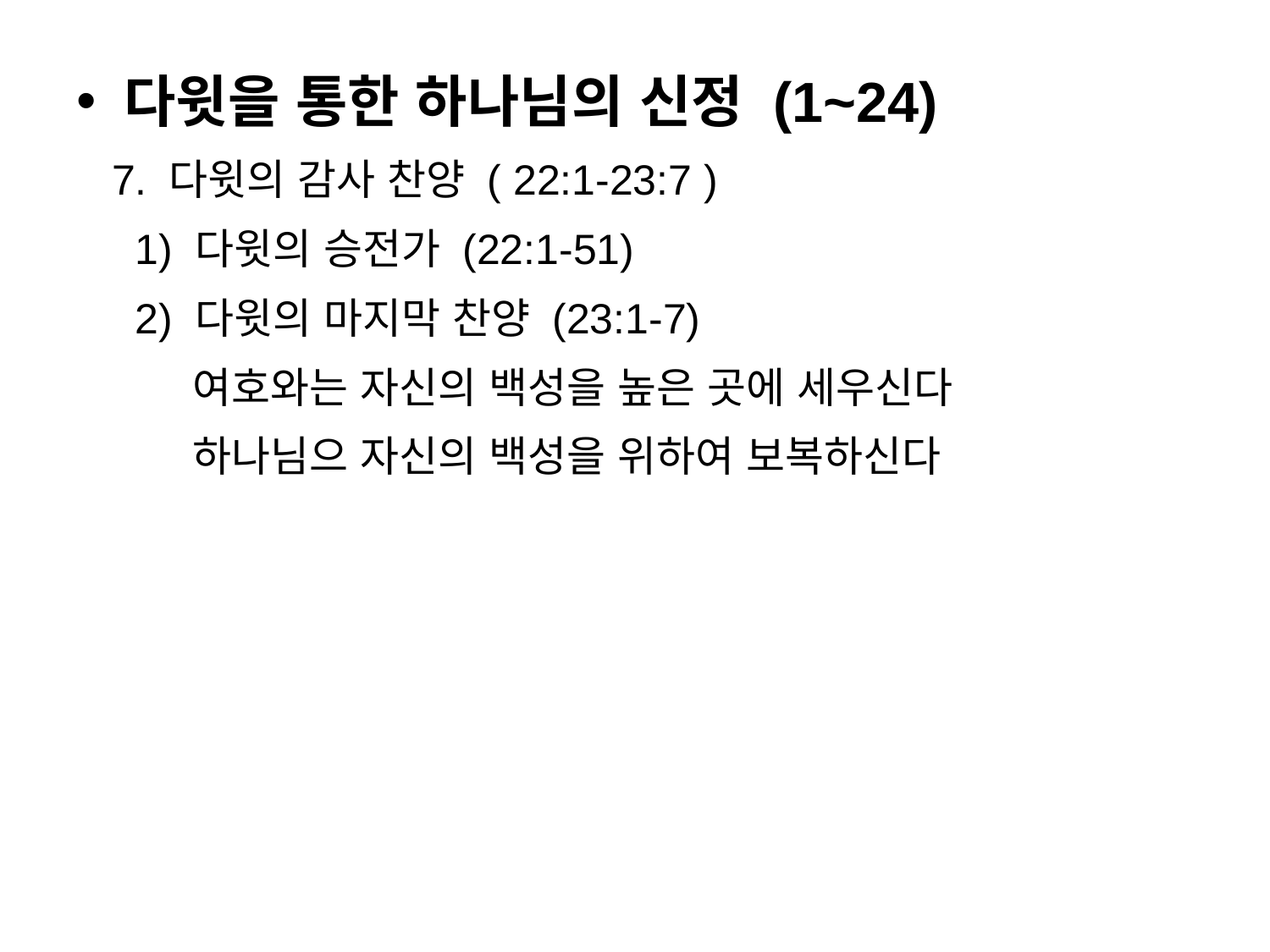

다윗을 통한 하나님의 신정 (1~24)
   7. 다윗의 감사 찬양 ( 22:1-23:7 )
     1) 다윗의 승전가 (22:1-51)
     2) 다윗의 마지막 찬양 (23:1-7)
         여호와는 자신의 백성을 높은 곳에 세우신다
         하나님으 자신의 백성을 위하여 보복하신다